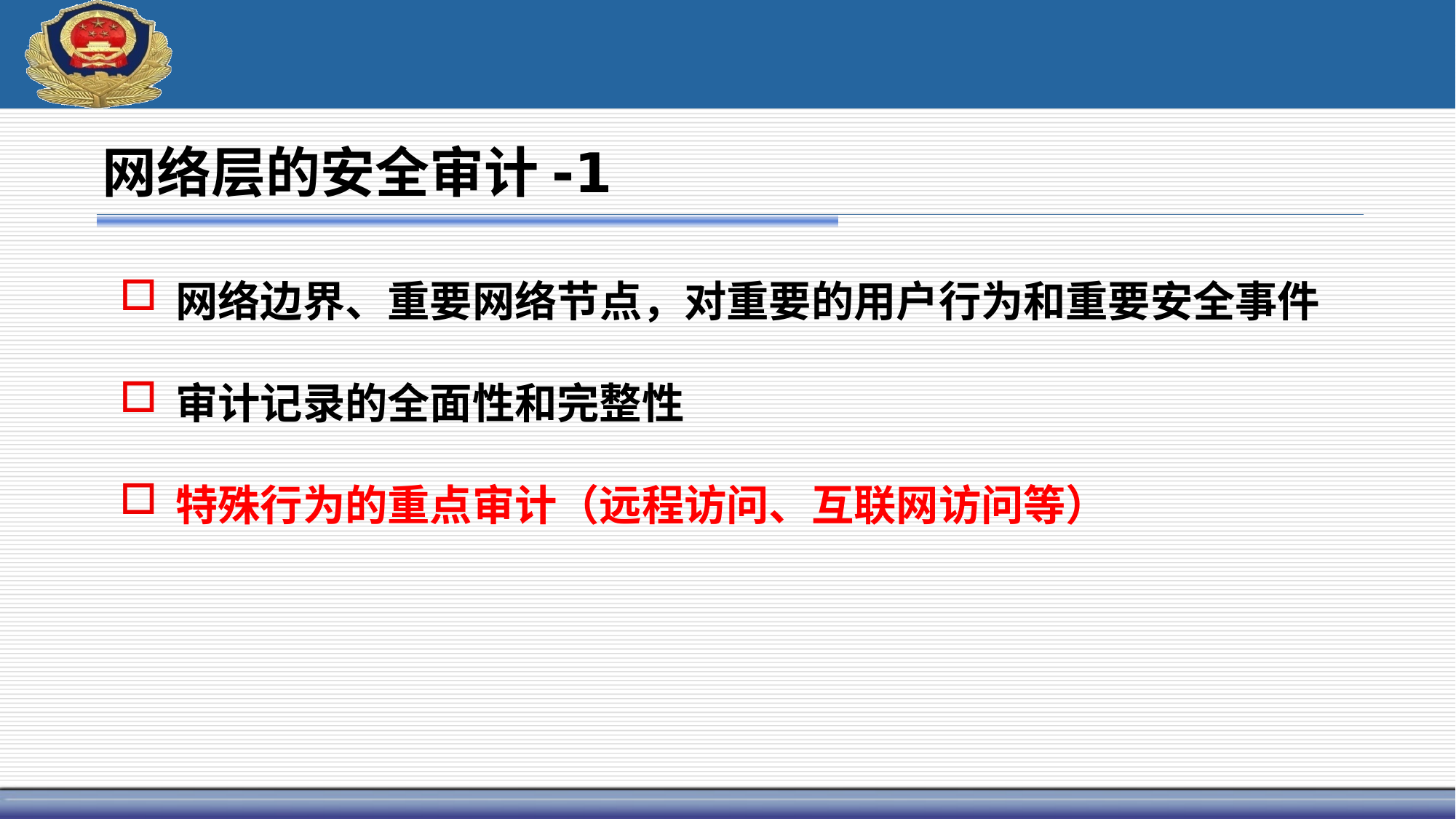

# 网络层的安全审计-1
网络边界、重要网络节点，对重要的用户行为和重要安全事件
审计记录的全面性和完整性
特殊行为的重点审计（远程访问、互联网访问等）
52